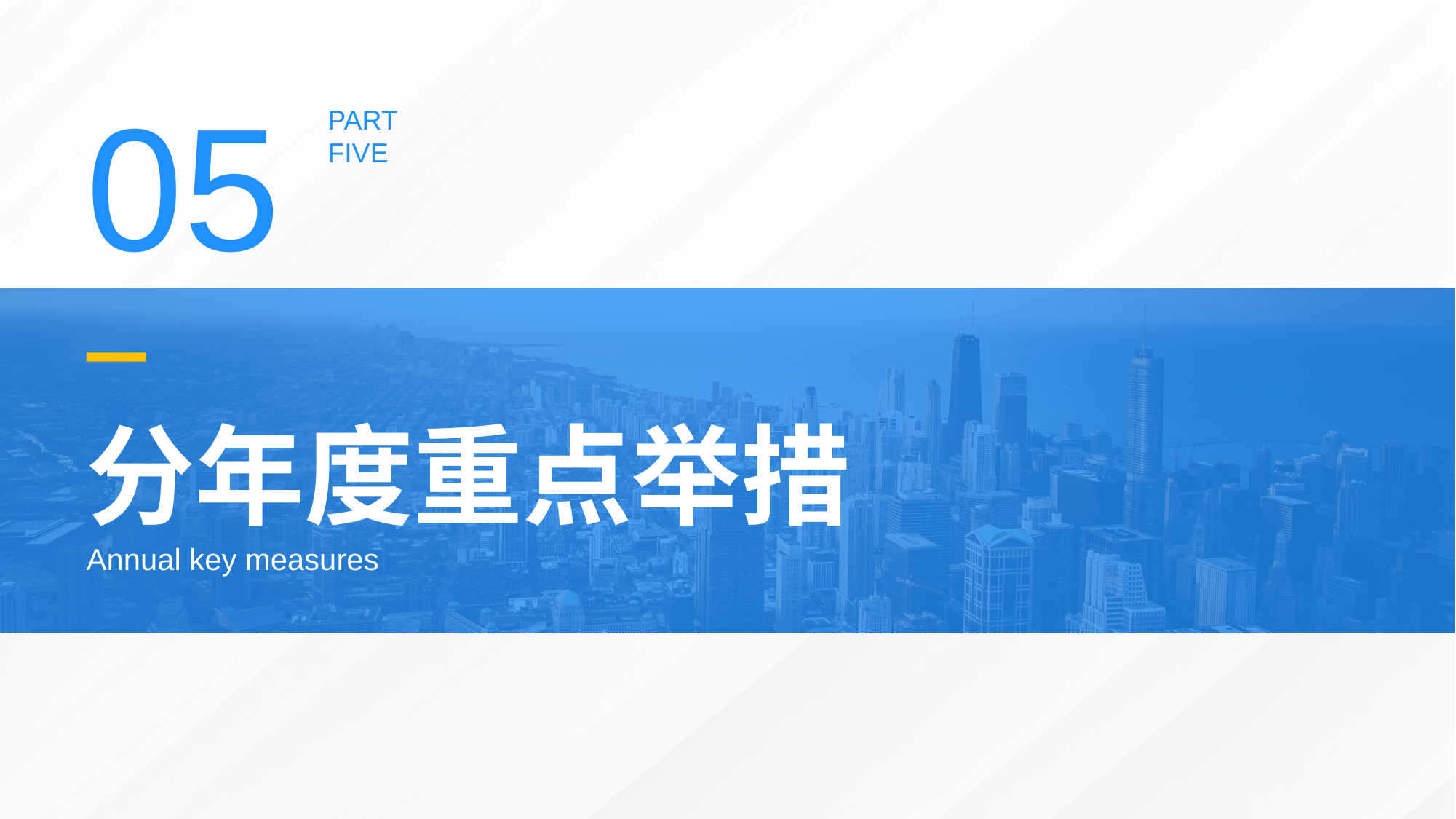

05
PART
FIVE

分年度重点举措
Annual key measures